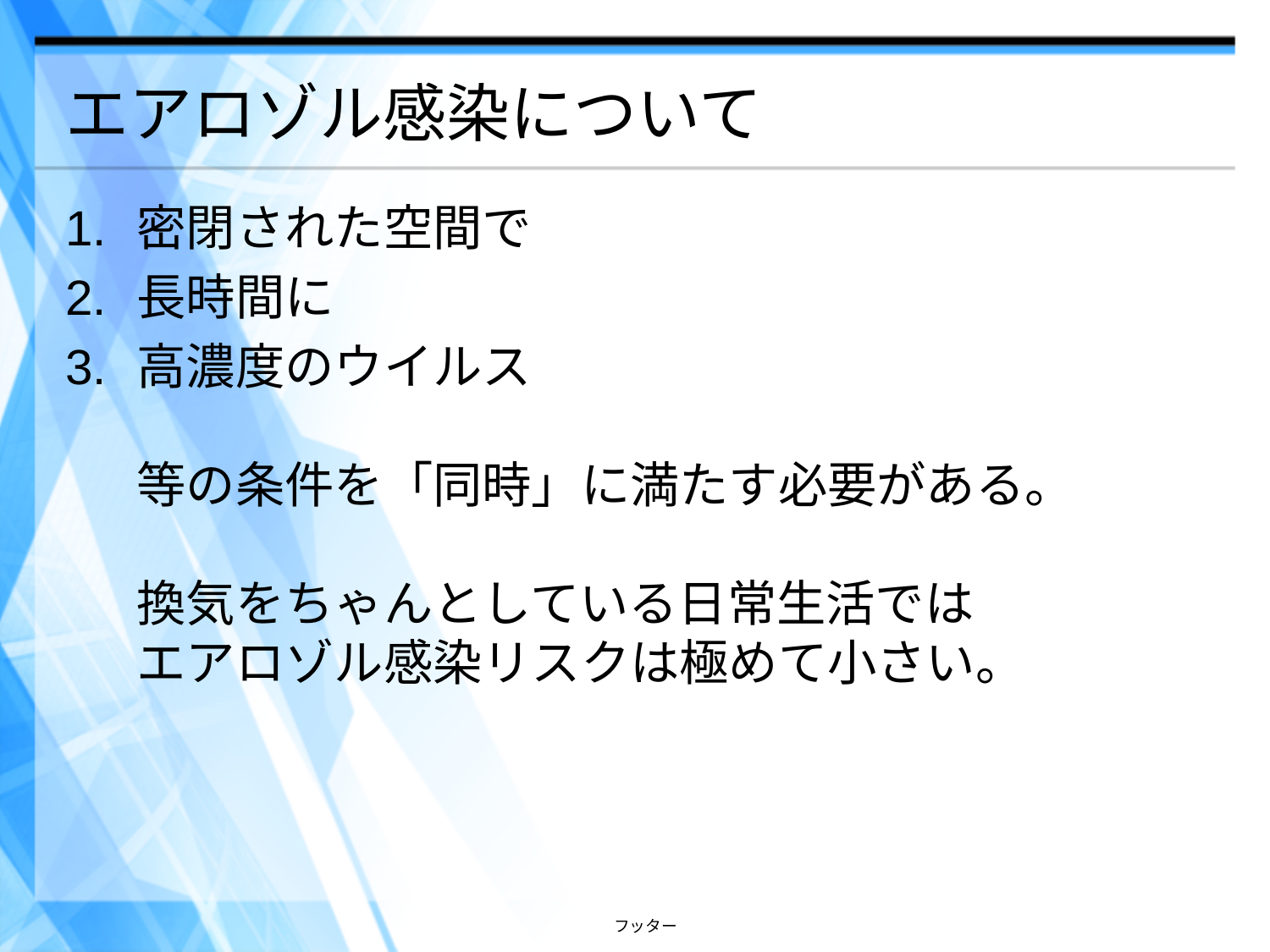

# エアロゾル感染について
密閉された空間で
長時間に
高濃度のウイルス
等の条件を「同時」に満たす必要がある。
換気をちゃんとしている日常生活では
エアロゾル感染リスクは極めて小さい。
フッター